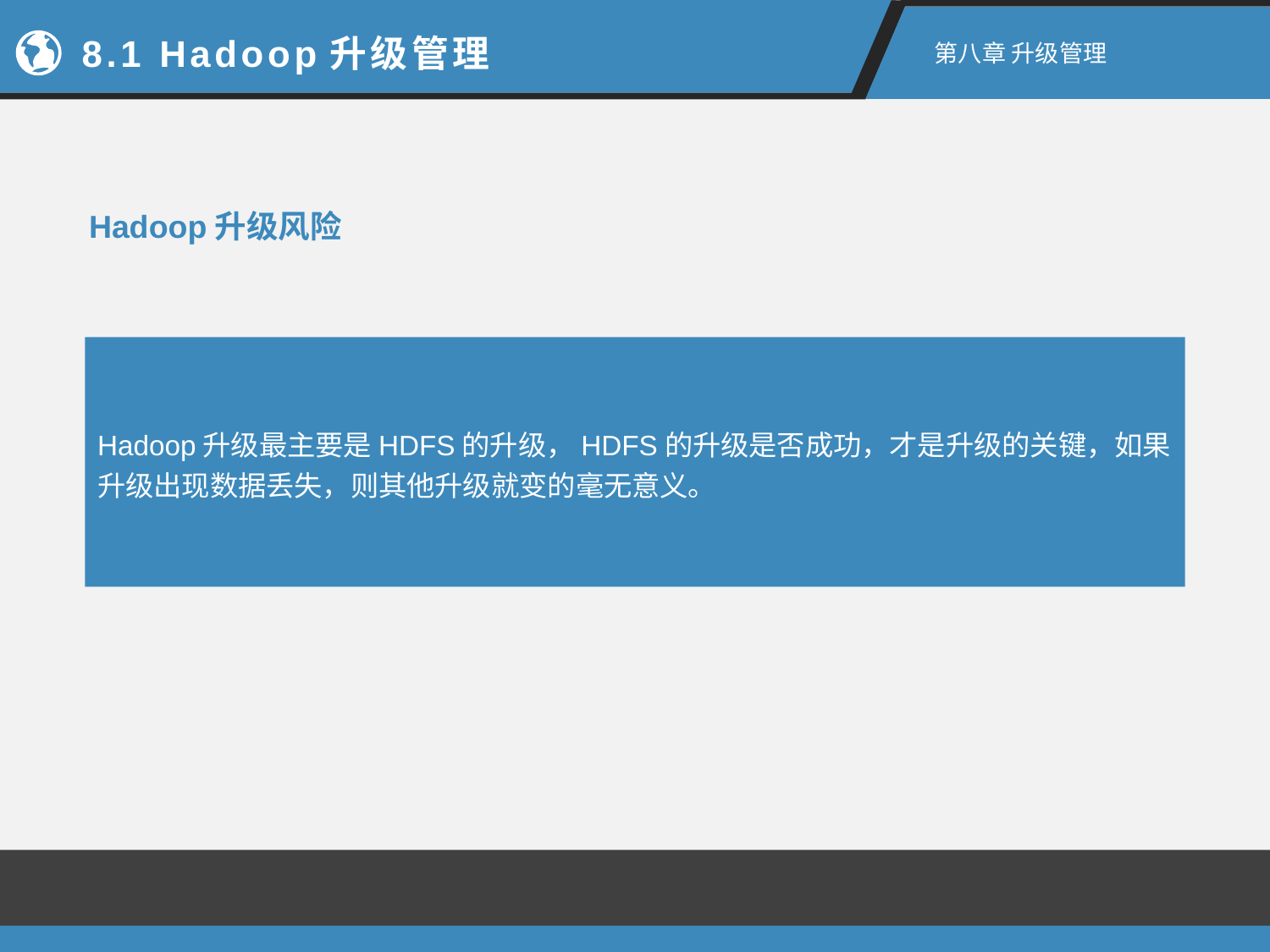

8.1 Hadoop升级管理

第八章 升级管理
Hadoop升级风险
Hadoop升级最主要是HDFS的升级，HDFS的升级是否成功，才是升级的关键，如果升级出现数据丢失，则其他升级就变的毫无意义。